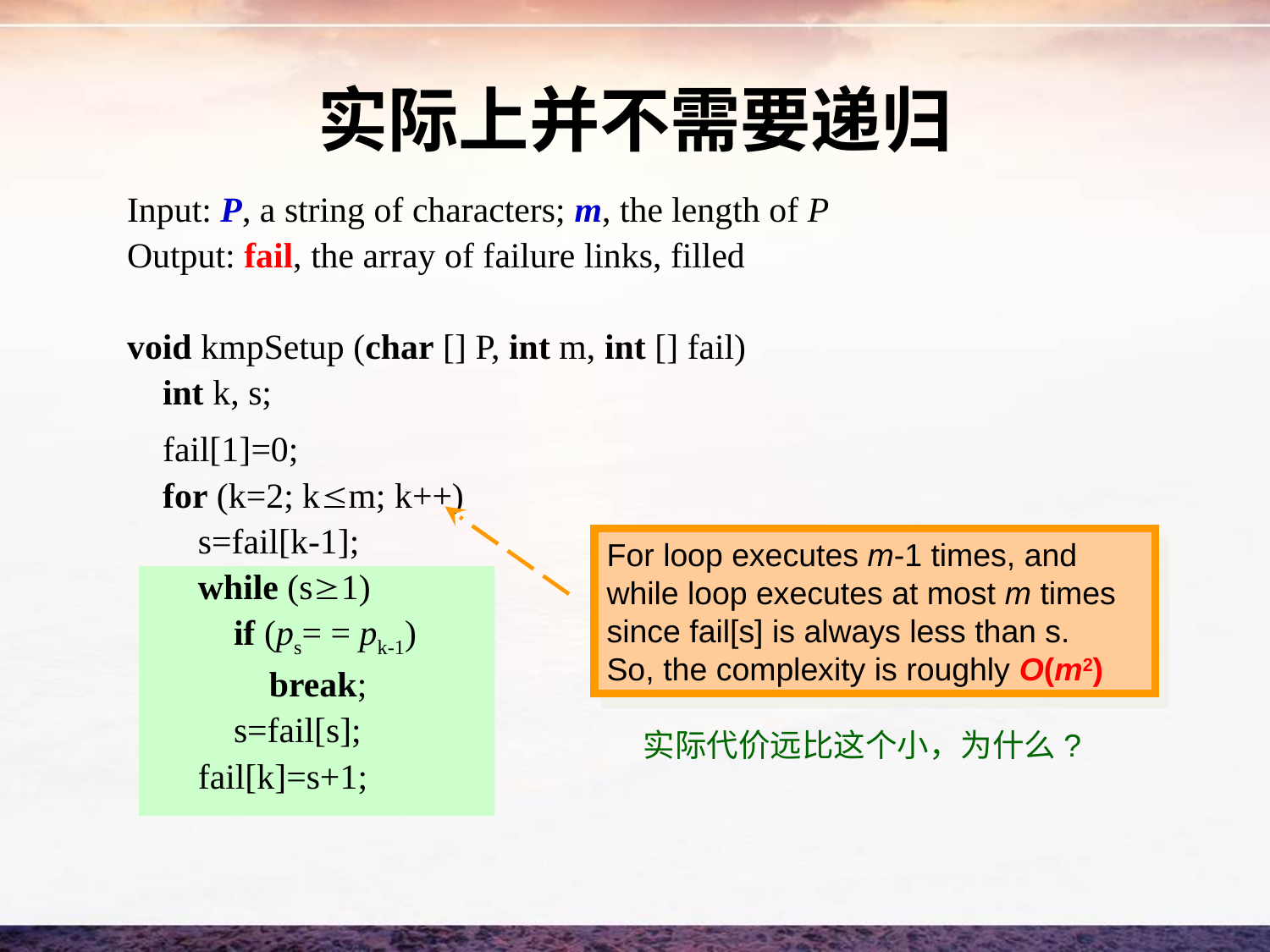

# 实际上并不需要递归
Input: P, a string of characters; m, the length of P
Output: fail, the array of failure links, filled

void kmpSetup (char [] P, int m, int [] fail)
    int k, s;
    fail[1]=0;
    for (k=2; k≤m; k++)
        s=fail[k-1];
        while (s≥1)
            if (ps= = pk-1)
                break;
            s=fail[s];
        fail[k]=s+1;

For loop executes m-1 times, and while loop executes at most m times since fail[s] is always less than s.
So, the complexity is roughly O(m2)

实际代价远比这个小，为什么?